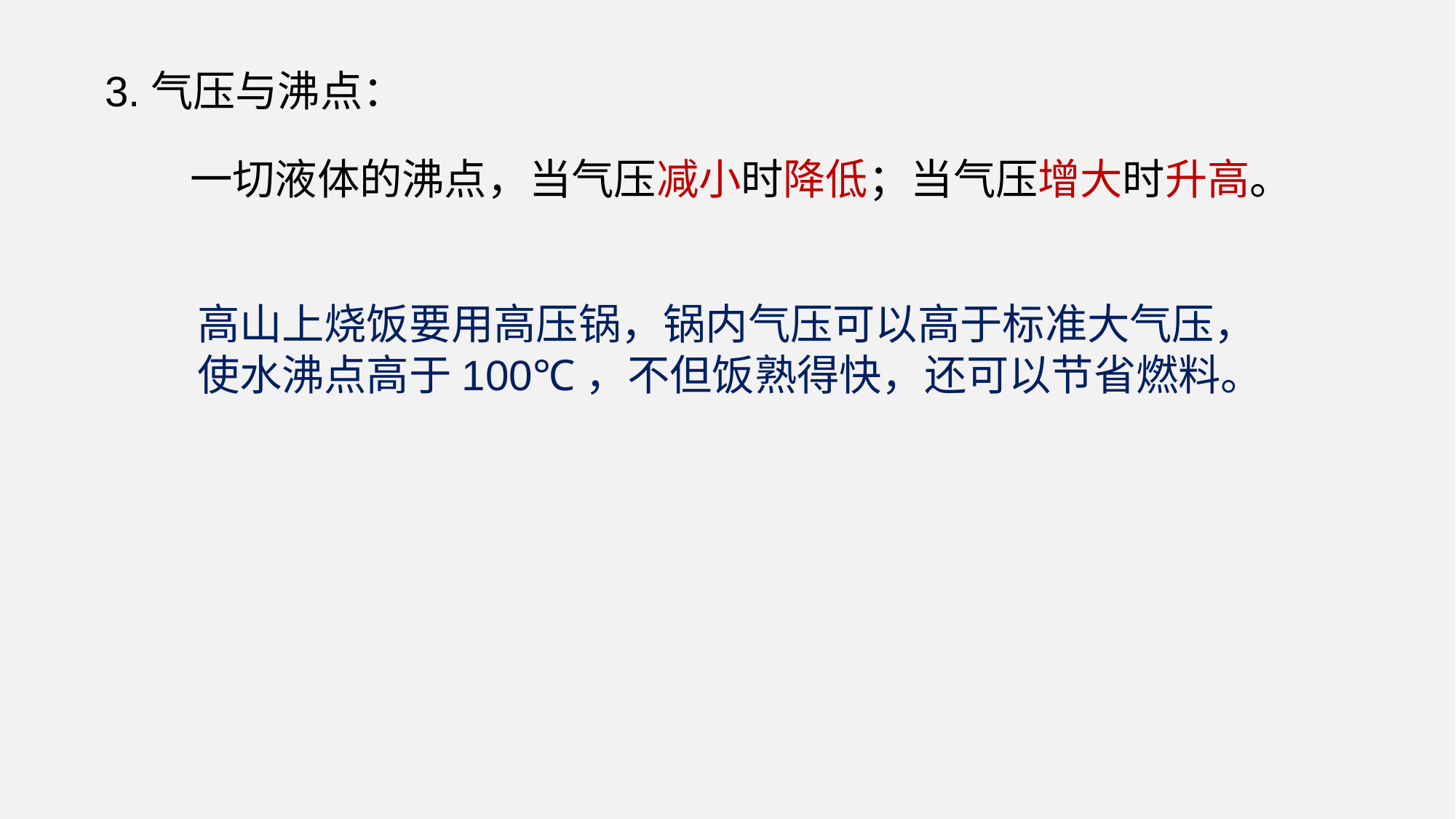

3.气压与沸点：
一切液体的沸点，当气压减小时降低；当气压增大时升高。
高山上烧饭要用高压锅，锅内气压可以高于标准大气压，使水沸点高于100℃，不但饭熟得快，还可以节省燃料。